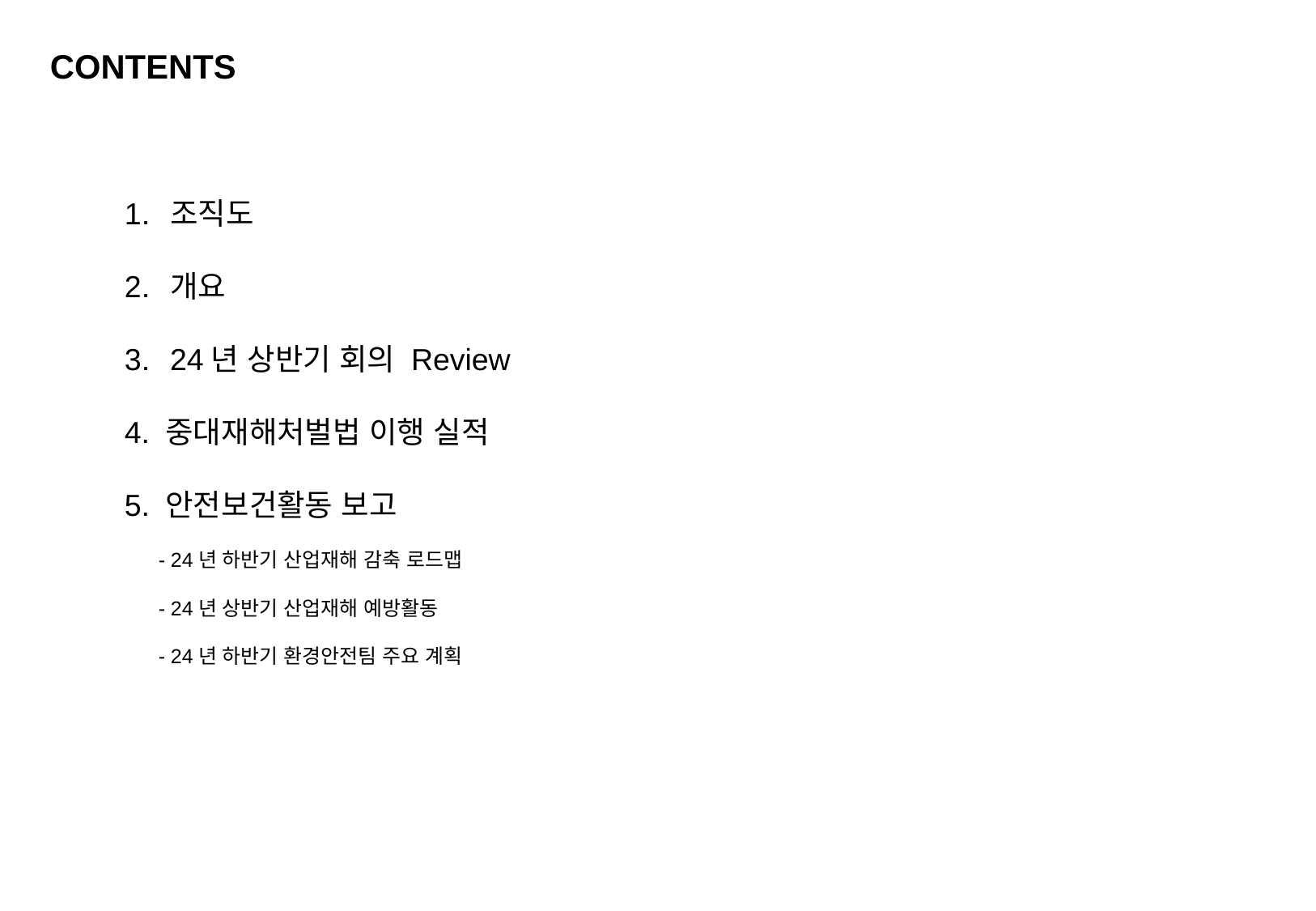

CONTENTS
조직도
개요
24년 상반기 회의 Review
4. 중대재해처벌법 이행 실적
5. 안전보건활동 보고
      - 24년 하반기 산업재해 감축 로드맵
      - 24년 상반기 산업재해 예방활동
      - 24년 하반기 환경안전팀 주요 계획